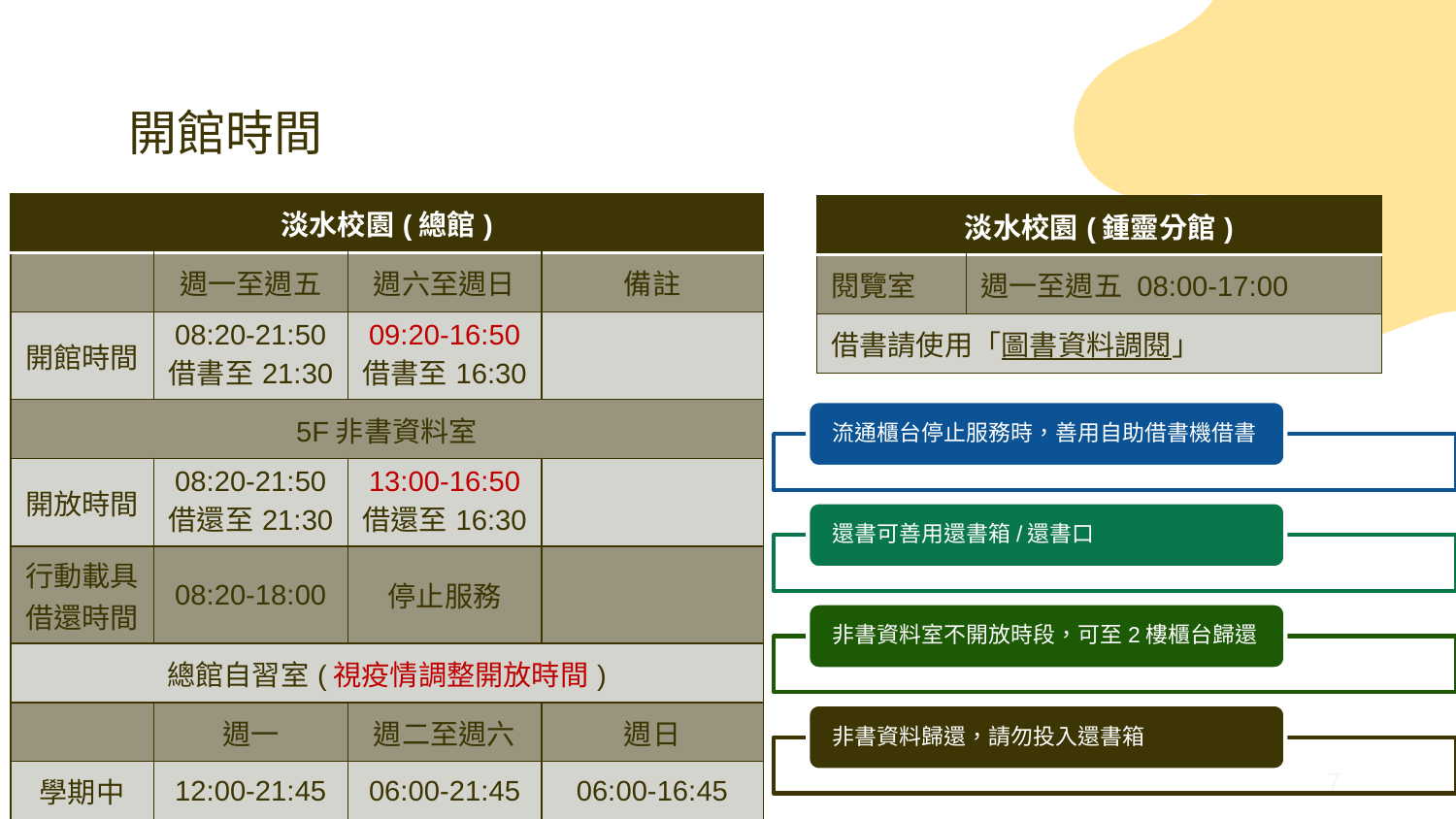

# 開館時間
| 淡水校園(總館) |  |  |  |
| --- | --- | --- | --- |
|  | 週一至週五 | 週六至週日 | 備註 |
| 開館時間 | 08:20-21:50 借書至21:30 | 09:20-16:50 借書至16:30 |  |
| 5F非書資料室 |  |  |  |
| 開放時間 | 08:20-21:50 借還至21:30 | 13:00-16:50 借還至16:30 |  |
| 行動載具 借還時間 | 08:20-18:00 | 停止服務 |  |
| 總館自習室(視疫情調整開放時間) |  |  |  |
|  | 週一 | 週二至週六 | 週日 |
| 學期中 | 12:00-21:45 | 06:00-21:45 | 06:00-16:45 |
| 淡水校園(鍾靈分館) |  |
| --- | --- |
| 閱覽室 | 週一至週五 08:00-17:00 |
| 借書請使用「圖書資料調閱」 |  |
流通櫃台停止服務時，善用自助借書機借書
還書可善用還書箱/還書口
非書資料室不開放時段，可至2樓櫃台歸還
非書資料歸還，請勿投入還書箱
7